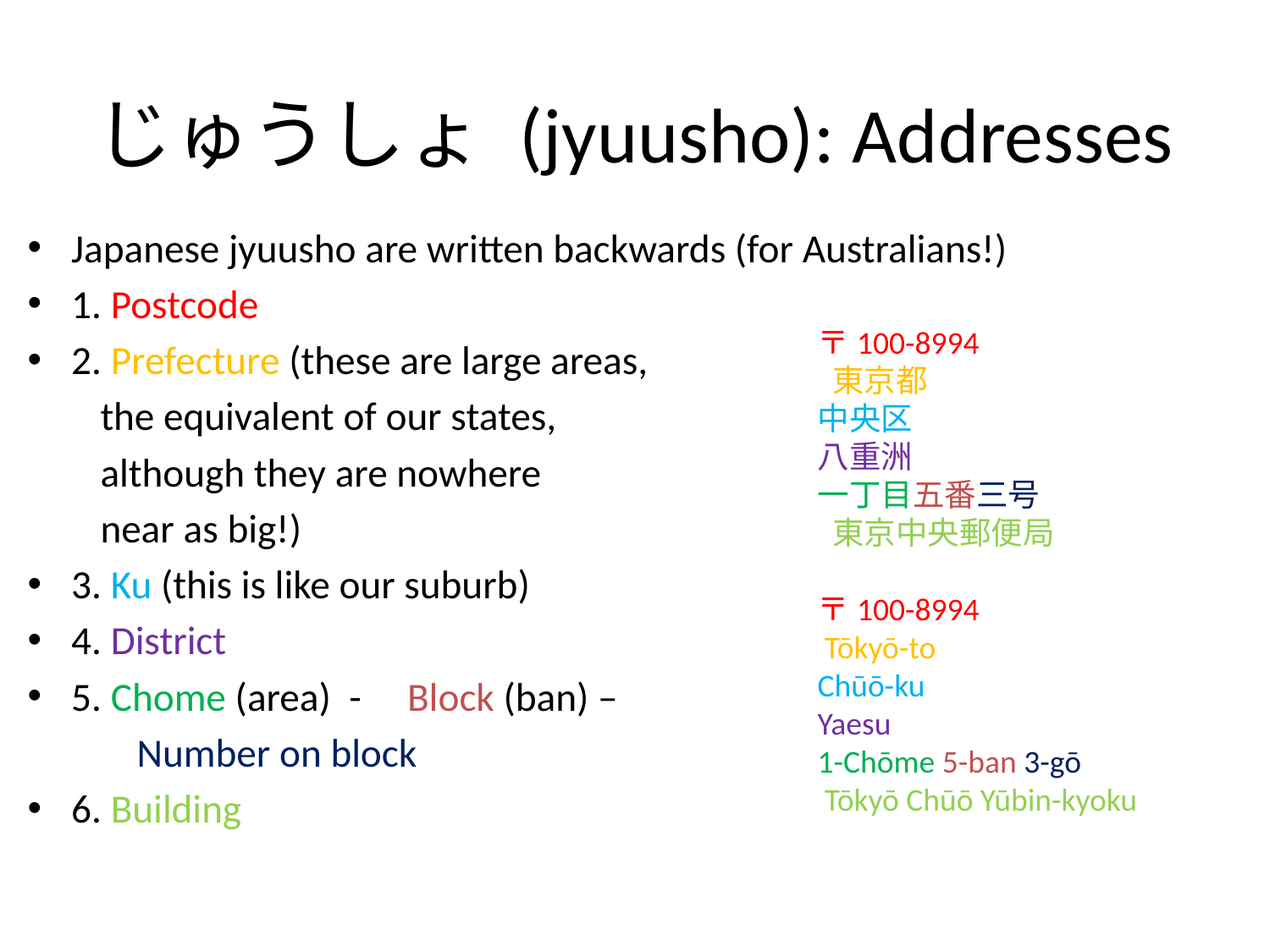

# じゅうしょ (jyuusho): Addresses
Japanese jyuusho are written backwards (for Australians!)
1. Postcode
2. Prefecture (these are large areas,
        the equivalent of our states,
        although they are nowhere
        near as big!)
3. Ku (this is like our suburb)
4. District
5. Chome (area)  -     Block (ban) –
            Number on block
6. Building

〒100-8994
 東京都
中央区
八重洲
一丁目五番三号
 東京中央郵便局

〒100-8994
 Tōkyō-to
Chūō-ku
Yaesu
1-Chōme 5-ban 3-gō
 Tōkyō Chūō Yūbin-kyoku